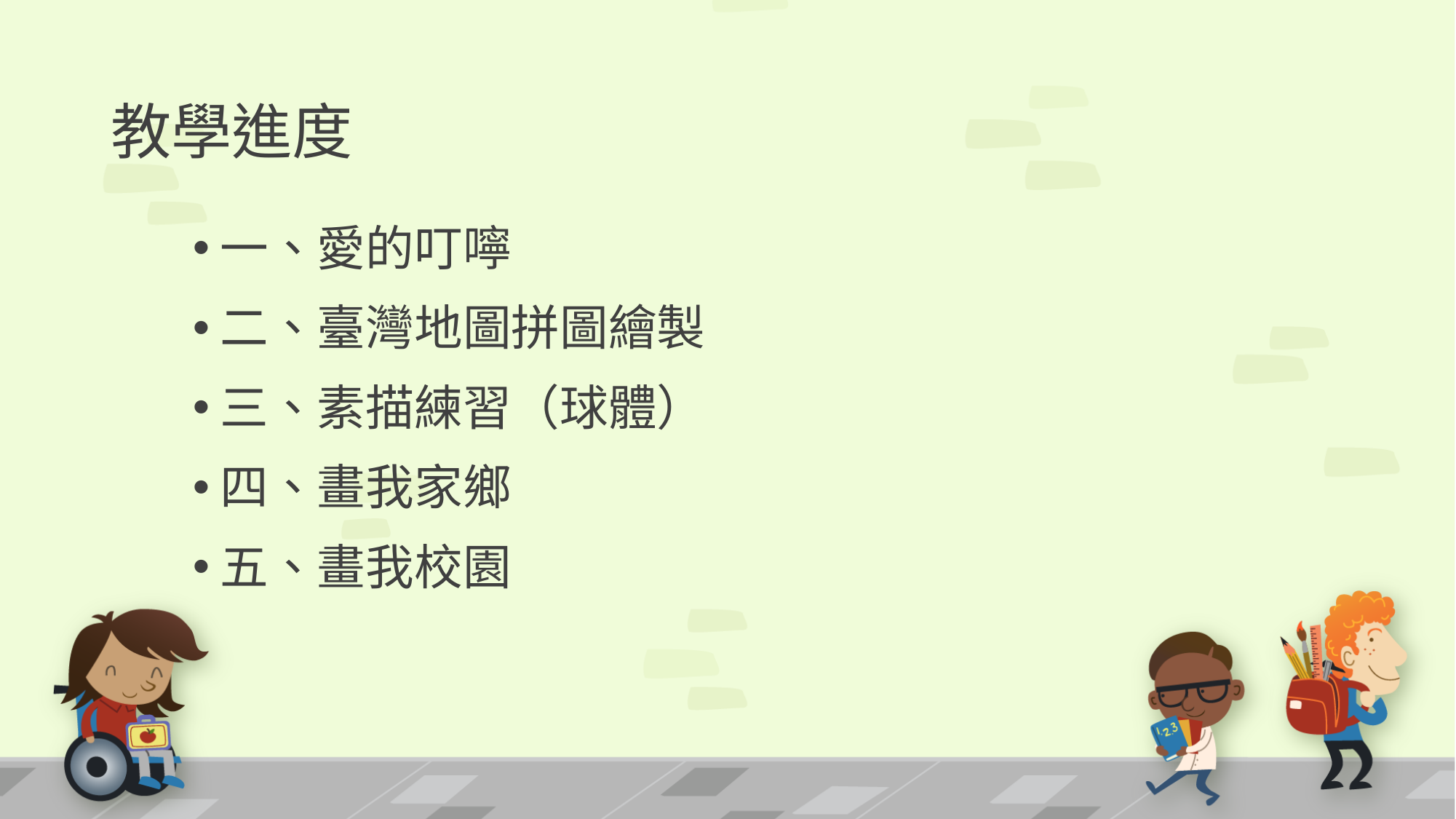

# 教學進度
一、愛的叮嚀
二、臺灣地圖拼圖繪製
三、素描練習（球體）
四、畫我家鄉
五、畫我校園